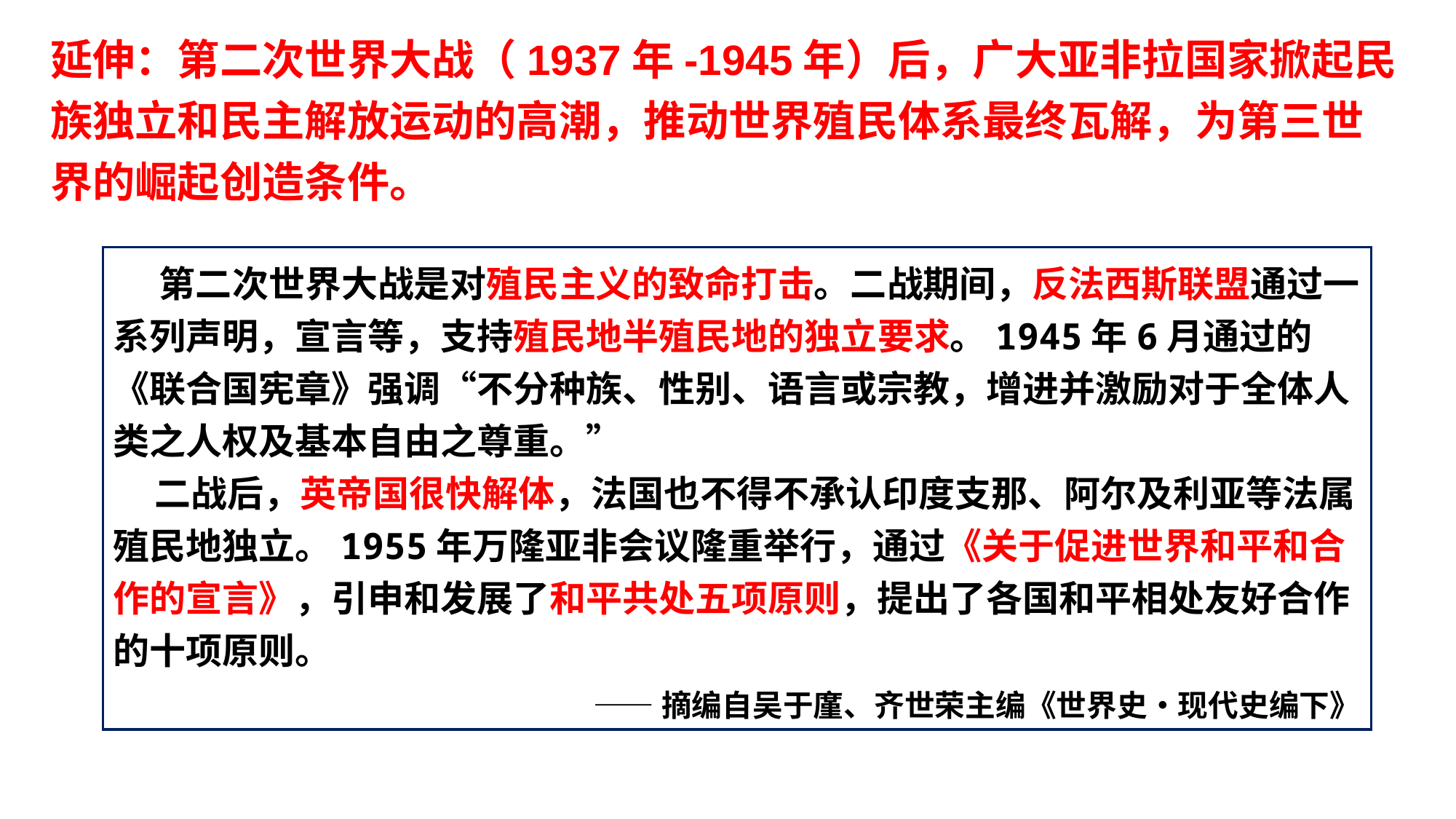

延伸：第二次世界大战（1937年-1945年）后，广大亚非拉国家掀起民族独立和民主解放运动的高潮，推动世界殖民体系最终瓦解，为第三世界的崛起创造条件。
　   第二次世界大战是对殖民主义的致命打击。二战期间，反法西斯联盟通过一系列声明，宣言等，支持殖民地半殖民地的独立要求。1945年6月通过的《联合国宪章》强调“不分种族、性别、语言或宗教，增进并激励对于全体人类之人权及基本自由之尊重。”
    二战后，英帝国很快解体，法国也不得不承认印度支那、阿尔及利亚等法属殖民地独立。1955年万隆亚非会议隆重举行，通过《关于促进世界和平和合作的宣言》，引申和发展了和平共处五项原则，提出了各国和平相处友好合作的十项原则。
                  ——摘编自吴于廑、齐世荣主编《世界史•现代史编下》